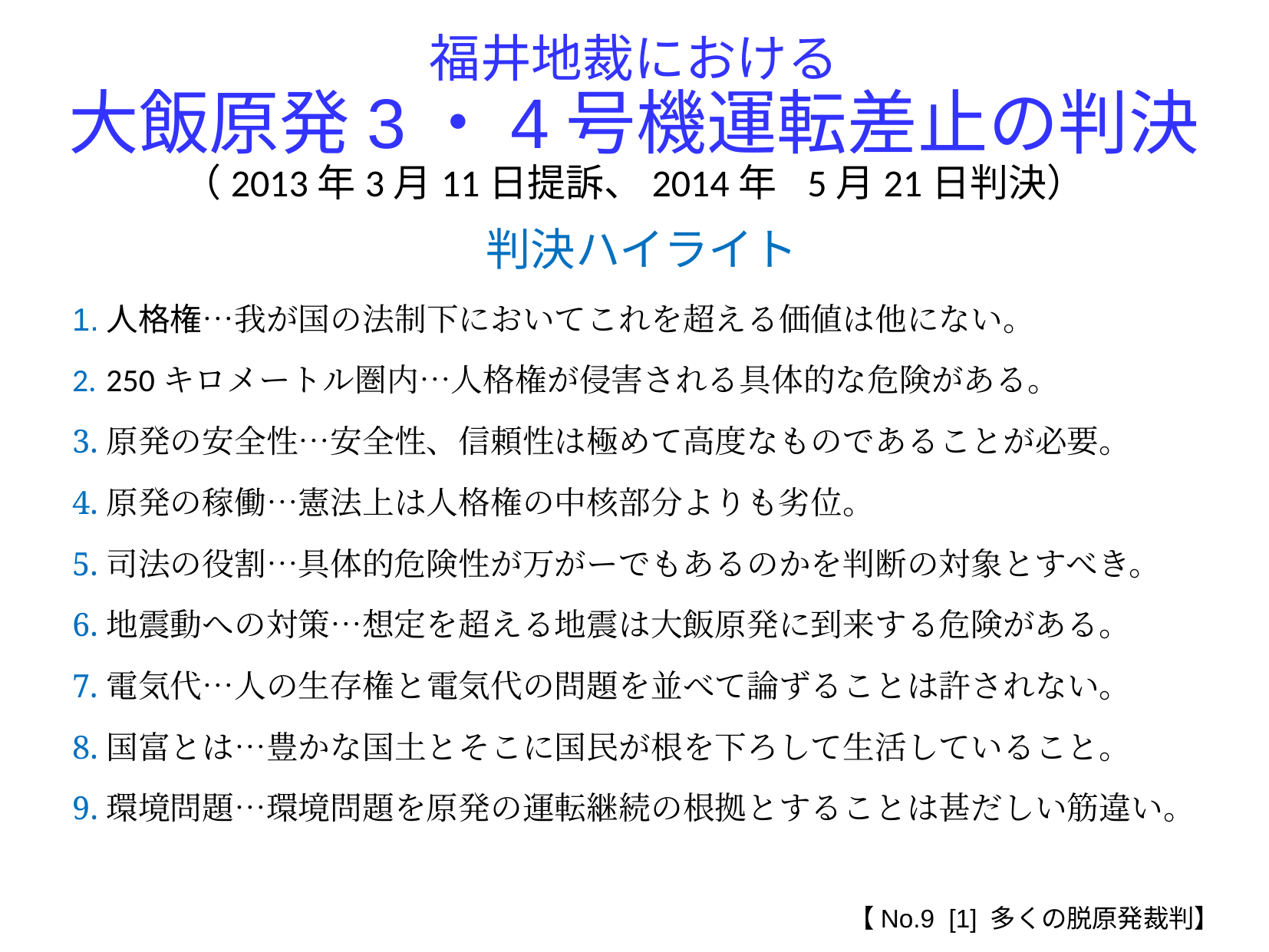

福井地裁における
大飯原発3・4号機運転差止の判決
（2013年3月11日提訴、2014年  5月21日判決）
判決ハイライト
人格権…我が国の法制下においてこれを超える価値は他にない。
250キロメートル圏内…人格権が侵害される具体的な危険がある。
原発の安全性…安全性、信頼性は極めて高度なものであることが必要。
原発の稼働…憲法上は人格権の中核部分よりも劣位。
司法の役割…具体的危険性が万がーでもあるのかを判断の対象とすべき。
地震動への対策…想定を超える地震は大飯原発に到来する危険がある。
電気代…人の生存権と電気代の問題を並べて論ずることは許されない。
国富とは…豊かな国土とそこに国民が根を下ろして生活していること。
環境問題…環境問題を原発の運転継続の根拠とすることは甚だしい筋違い。

【No.9  [1] 多くの脱原発裁判】